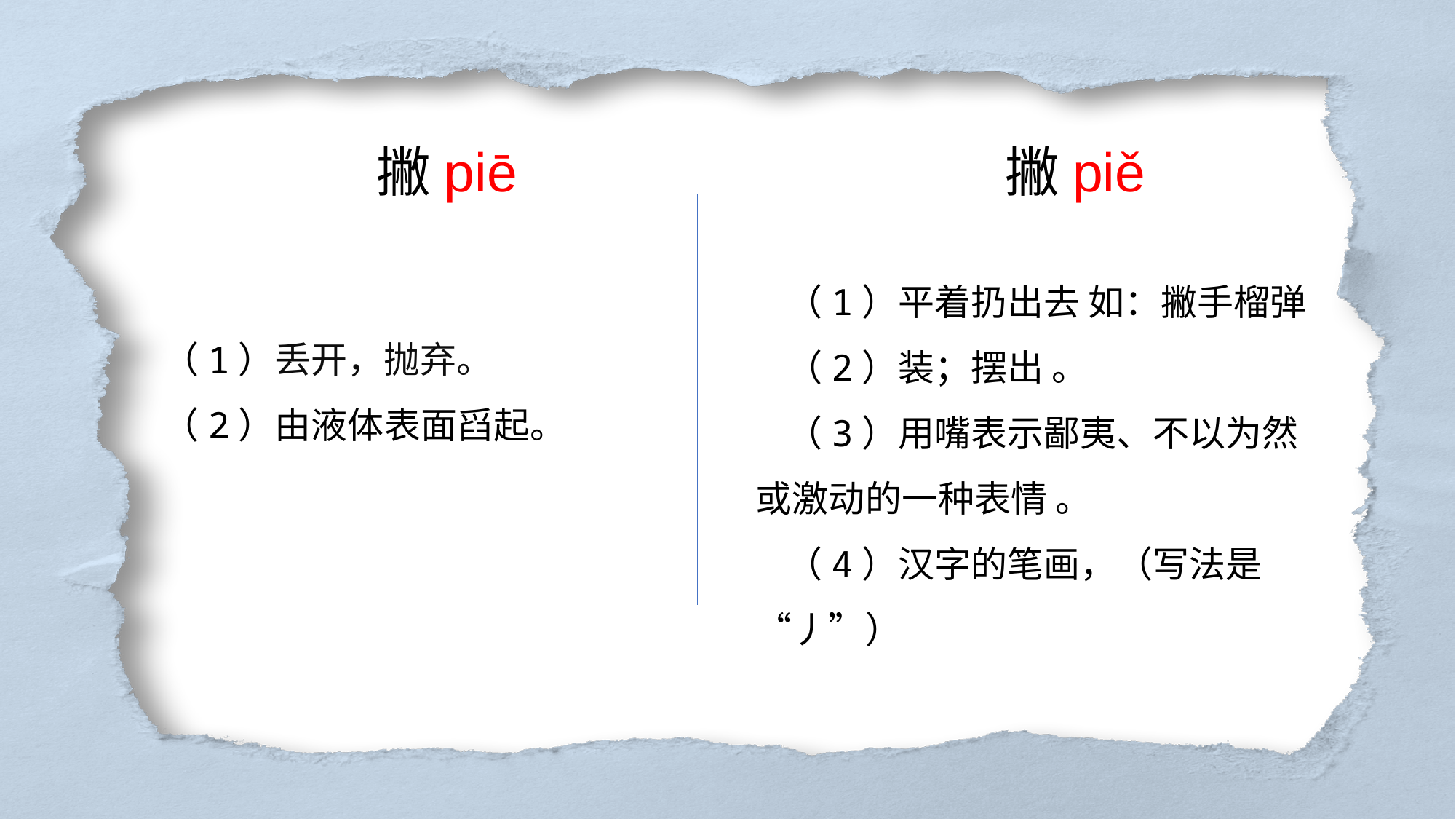

撇piē
撇piě

（1）平着扔出去 如：撇手榴弹
（2）装；摆出 。
（3）用嘴表示鄙夷、不以为然或激动的一种表情 。
（4）汉字的笔画，（写法是“丿”）

（1）丢开，抛弃。
（2）由液体表面舀起。